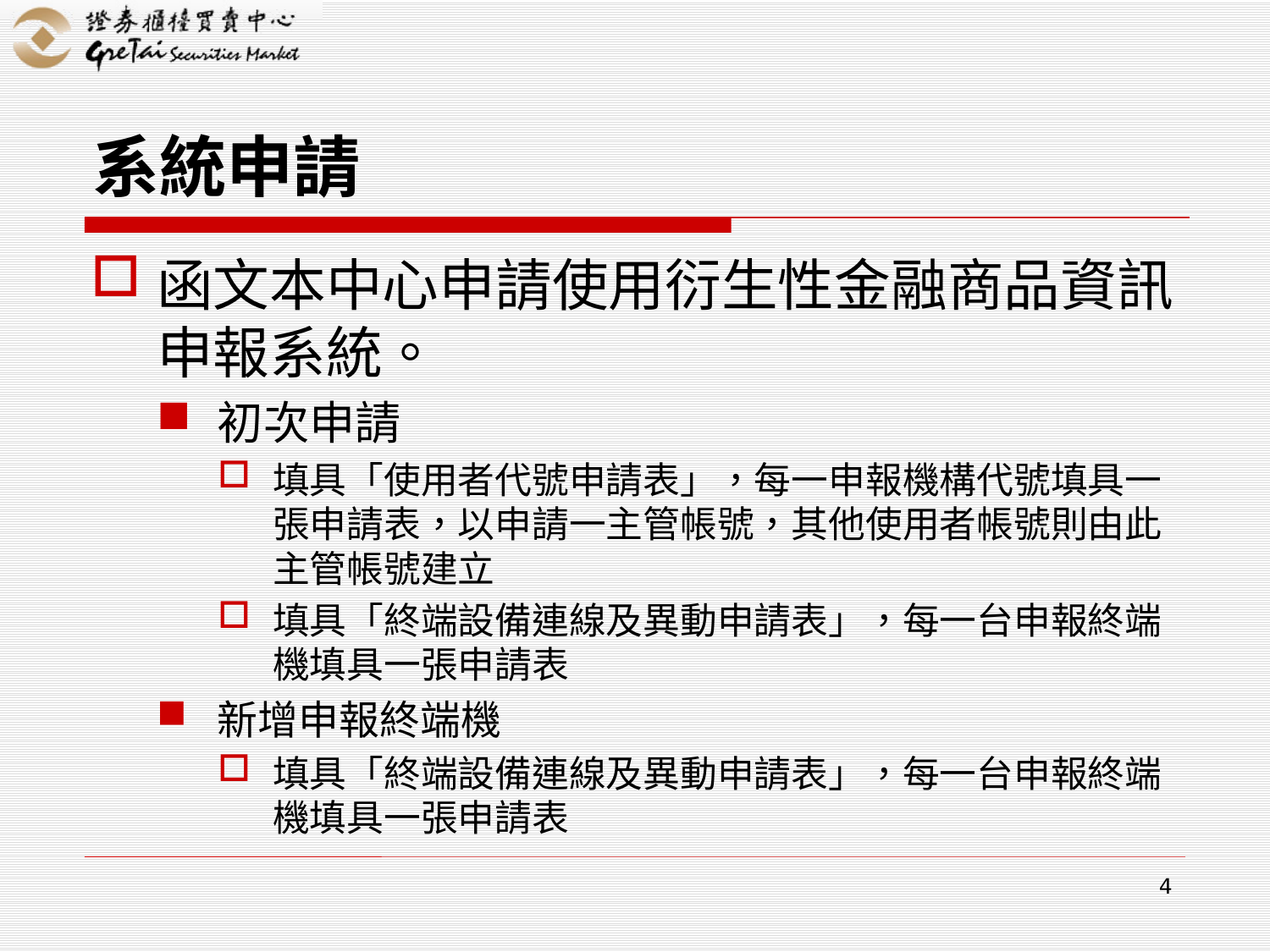

# 系統申請
函文本中心申請使用衍生性金融商品資訊申報系統。
初次申請
填具「使用者代號申請表」，每一申報機構代號填具一張申請表，以申請一主管帳號，其他使用者帳號則由此主管帳號建立
填具「終端設備連線及異動申請表」，每一台申報終端機填具一張申請表
新增申報終端機
填具「終端設備連線及異動申請表」，每一台申報終端機填具一張申請表

4